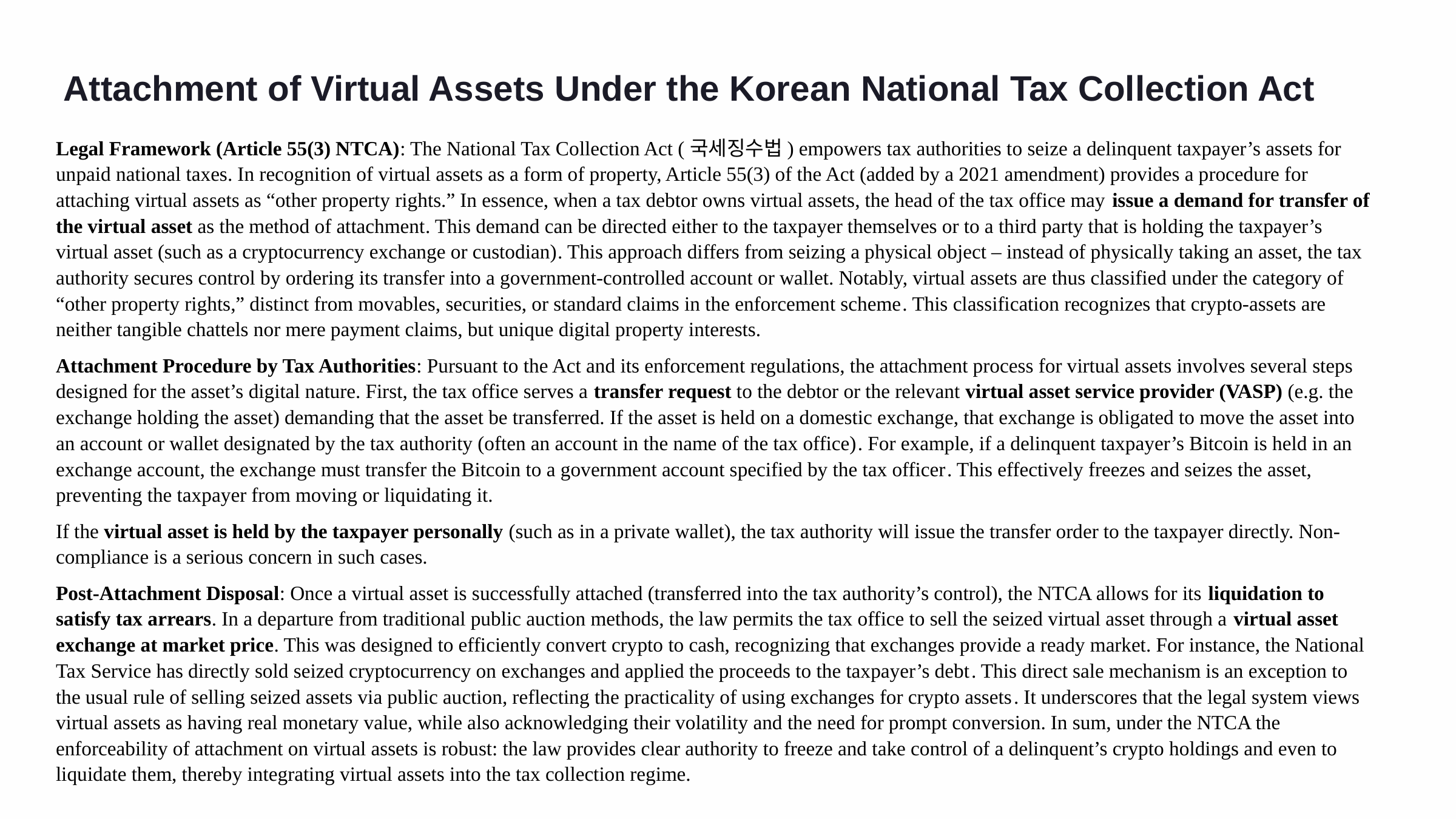

Attachment of Virtual Assets Under the Korean National Tax Collection Act
Legal Framework (Article 55(3) NTCA): The National Tax Collection Act (국세징수법) empowers tax authorities to seize a delinquent taxpayer’s assets for unpaid national taxes. In recognition of virtual assets as a form of property, Article 55(3) of the Act (added by a 2021 amendment) provides a procedure for attaching virtual assets as “other property rights.” In essence, when a tax debtor owns virtual assets, the head of the tax office may issue a demand for transfer of the virtual asset as the method of attachment​. This demand can be directed either to the taxpayer themselves or to a third party that is holding the taxpayer’s virtual asset (such as a cryptocurrency exchange or custodian)​. This approach differs from seizing a physical object – instead of physically taking an asset, the tax authority secures control by ordering its transfer into a government-controlled account or wallet. Notably, virtual assets are thus classified under the category of “other property rights,” distinct from movables, securities, or standard claims in the enforcement scheme​. This classification recognizes that crypto-assets are neither tangible chattels nor mere payment claims, but unique digital property interests.
Attachment Procedure by Tax Authorities: Pursuant to the Act and its enforcement regulations, the attachment process for virtual assets involves several steps designed for the asset’s digital nature. First, the tax office serves a transfer request to the debtor or the relevant virtual asset service provider (VASP) (e.g. the exchange holding the asset) demanding that the asset be transferred. If the asset is held on a domestic exchange, that exchange is obligated to move the asset into an account or wallet designated by the tax authority (often an account in the name of the tax office)​. For example, if a delinquent taxpayer’s Bitcoin is held in an exchange account, the exchange must transfer the Bitcoin to a government account specified by the tax officer​. This effectively freezes and seizes the asset, preventing the taxpayer from moving or liquidating it.
If the virtual asset is held by the taxpayer personally (such as in a private wallet), the tax authority will issue the transfer order to the taxpayer directly. Non-compliance is a serious concern in such cases.
Post-Attachment Disposal: Once a virtual asset is successfully attached (transferred into the tax authority’s control), the NTCA allows for its liquidation to satisfy tax arrears. In a departure from traditional public auction methods, the law permits the tax office to sell the seized virtual asset through a virtual asset exchange at market price​. This was designed to efficiently convert crypto to cash, recognizing that exchanges provide a ready market. For instance, the National Tax Service has directly sold seized cryptocurrency on exchanges and applied the proceeds to the taxpayer’s debt​. This direct sale mechanism is an exception to the usual rule of selling seized assets via public auction, reflecting the practicality of using exchanges for crypto assets​. It underscores that the legal system views virtual assets as having real monetary value, while also acknowledging their volatility and the need for prompt conversion. In sum, under the NTCA the enforceability of attachment on virtual assets is robust: the law provides clear authority to freeze and take control of a delinquent’s crypto holdings and even to liquidate them, thereby integrating virtual assets into the tax collection regime.